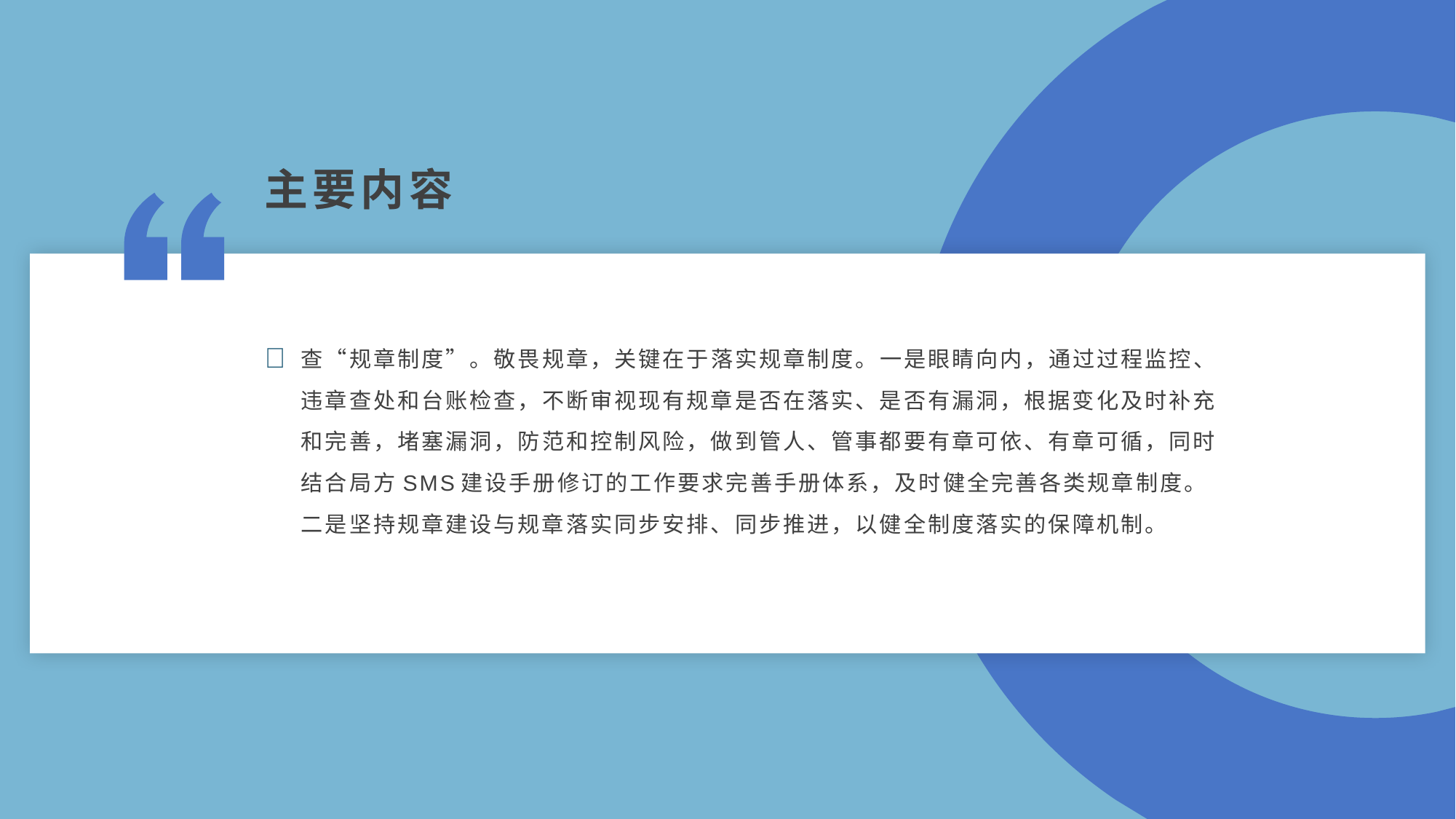

主要内容

查“规章制度”。敬畏规章，关键在于落实规章制度。一是眼睛向内，通过过程监控、违章查处和台账检查，不断审视现有规章是否在落实、是否有漏洞，根据变化及时补充和完善，堵塞漏洞，防范和控制风险，做到管人、管事都要有章可依、有章可循，同时结合局方SMS建设手册修订的工作要求完善手册体系，及时健全完善各类规章制度。二是坚持规章建设与规章落实同步安排、同步推进，以健全制度落实的保障机制。